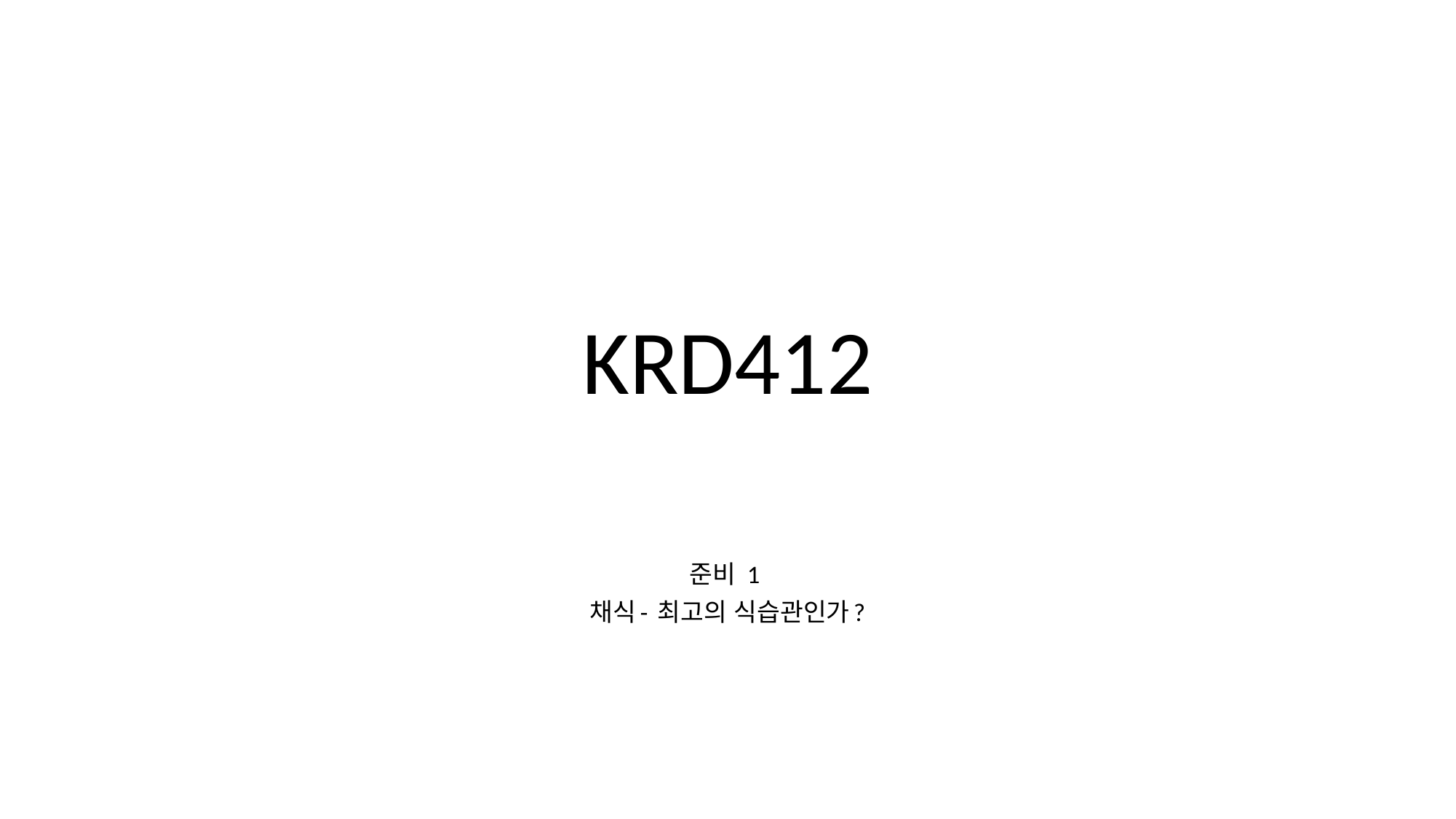

# KRD412
준비 1
채식- 최고의 식습관인가?